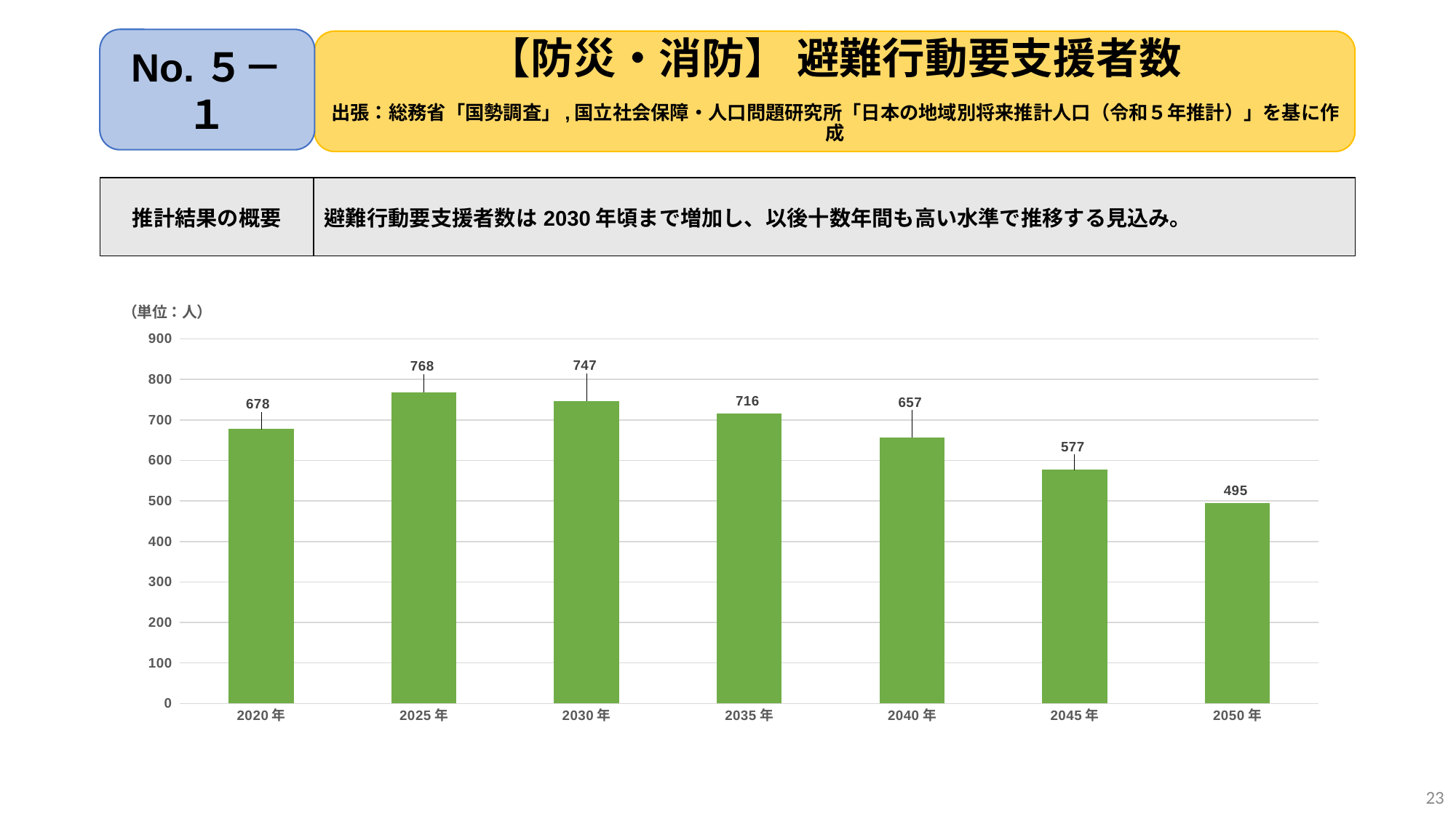

No.５－１

# 【防災・消防】 避難行動要支援者数 出張：総務省「国勢調査」,国立社会保障・人口問題研究所「日本の地域別将来推計人口（令和５年推計）」を基に作成
| 推計結果の概要 | 避難行動要支援者数は2030年頃まで増加し、以後十数年間も高い水準で推移する見込み。 |
| --- | --- |

### Chart

| Category | 避難行動要支援者数（合計） |
|---|---|
| 2020年 | 678.0 |
| 2025年 | 768.0595741755089 |
| 2030年 | 747.0402200553237 |
| 2035年 | 715.7427613977881 |
| 2040年 | 656.6818973048398 |
| 2045年 | 577.3137710784267 |
| 2050年 | 495.40362571239274 |
23